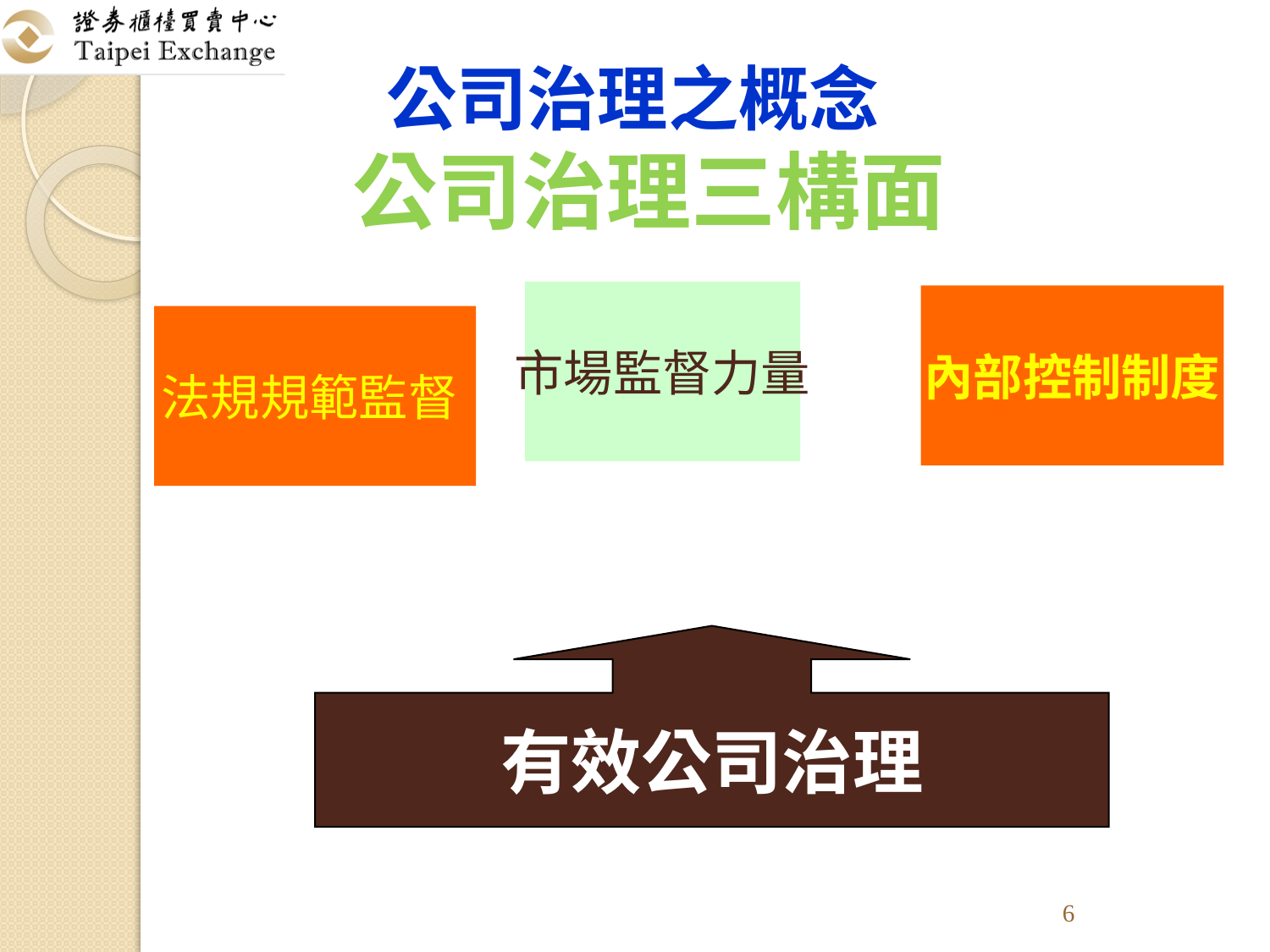

公司治理之概念
公司治理三構面
市場監督力量
內部控制制度
法規規範監督
有效公司治理
6